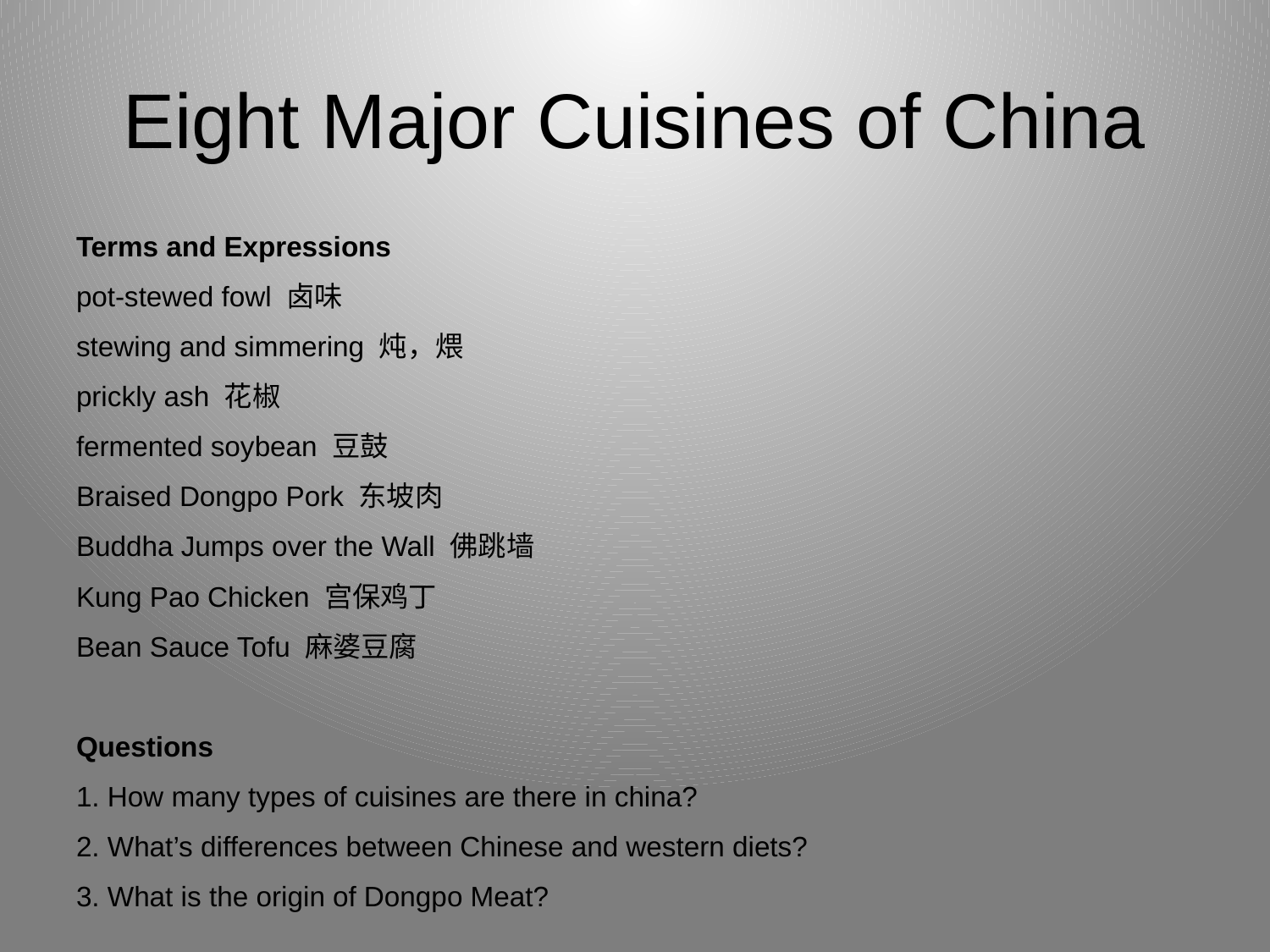

# Eight Major Cuisines of China
Terms and Expressions
pot-stewed fowl 卤味
stewing and simmering 炖，煨
prickly ash 花椒
fermented soybean 豆鼓
Braised Dongpo Pork 东坡肉
Buddha Jumps over the Wall 佛跳墙
Kung Pao Chicken 宫保鸡丁
Bean Sauce Tofu 麻婆豆腐

Questions
1. How many types of cuisines are there in china?
2. What’s differences between Chinese and western diets?
3. What is the origin of Dongpo Meat?